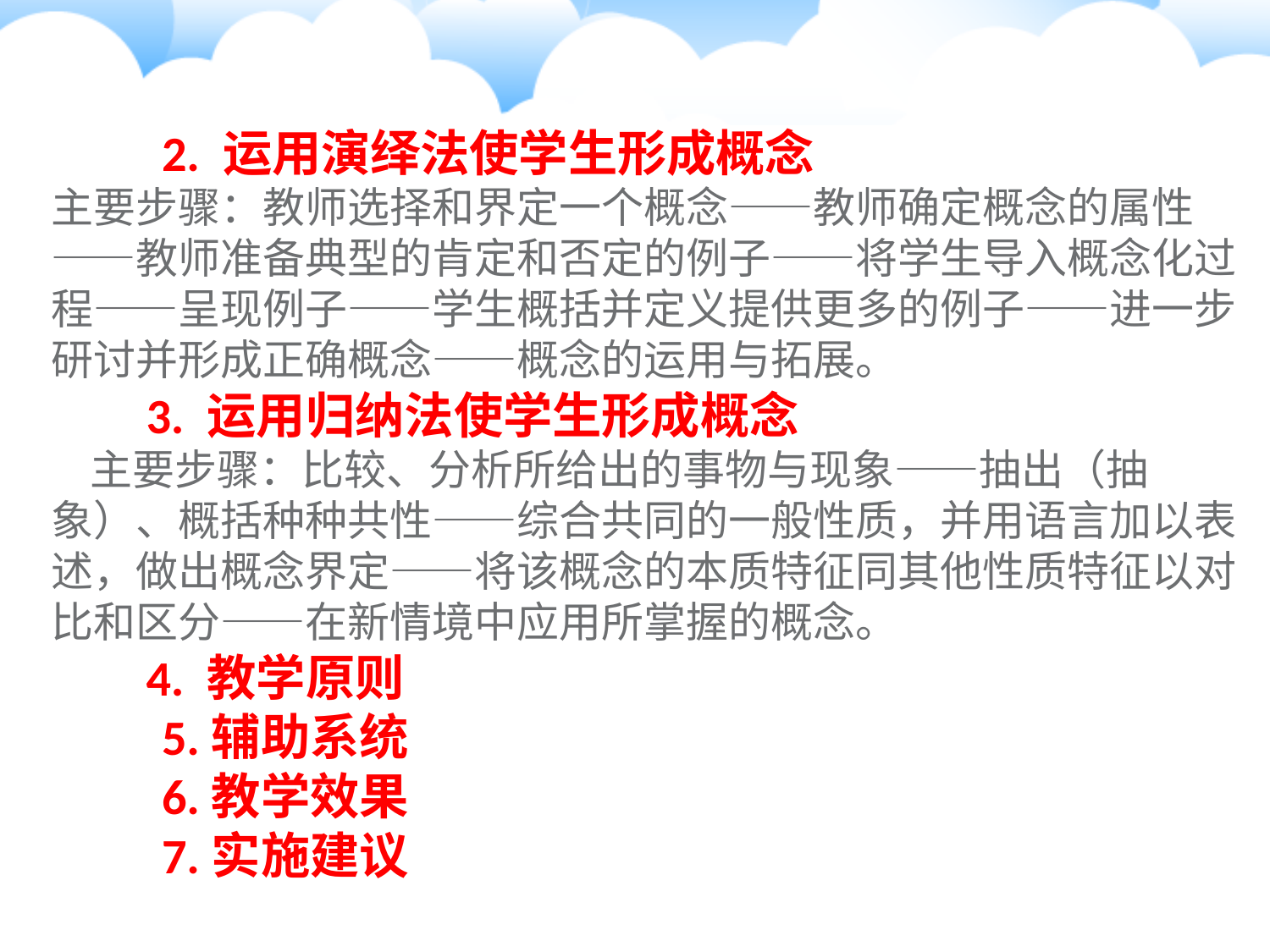

2. 运用演绎法使学生形成概念
主要步骤：教师选择和界定一个概念——教师确定概念的属性——教师准备典型的肯定和否定的例子——将学生导入概念化过程——呈现例子——学生概括并定义提供更多的例子——进一步研讨并形成正确概念——概念的运用与拓展。
　　3. 运用归纳法使学生形成概念
   主要步骤：比较、分析所给出的事物与现象——抽出（抽象）、概括种种共性——综合共同的一般性质，并用语言加以表述，做出概念界定——将该概念的本质特征同其他性质特征以对比和区分——在新情境中应用所掌握的概念。
　　4. 教学原则
　　5.辅助系统
　　6.教学效果
　　7.实施建议